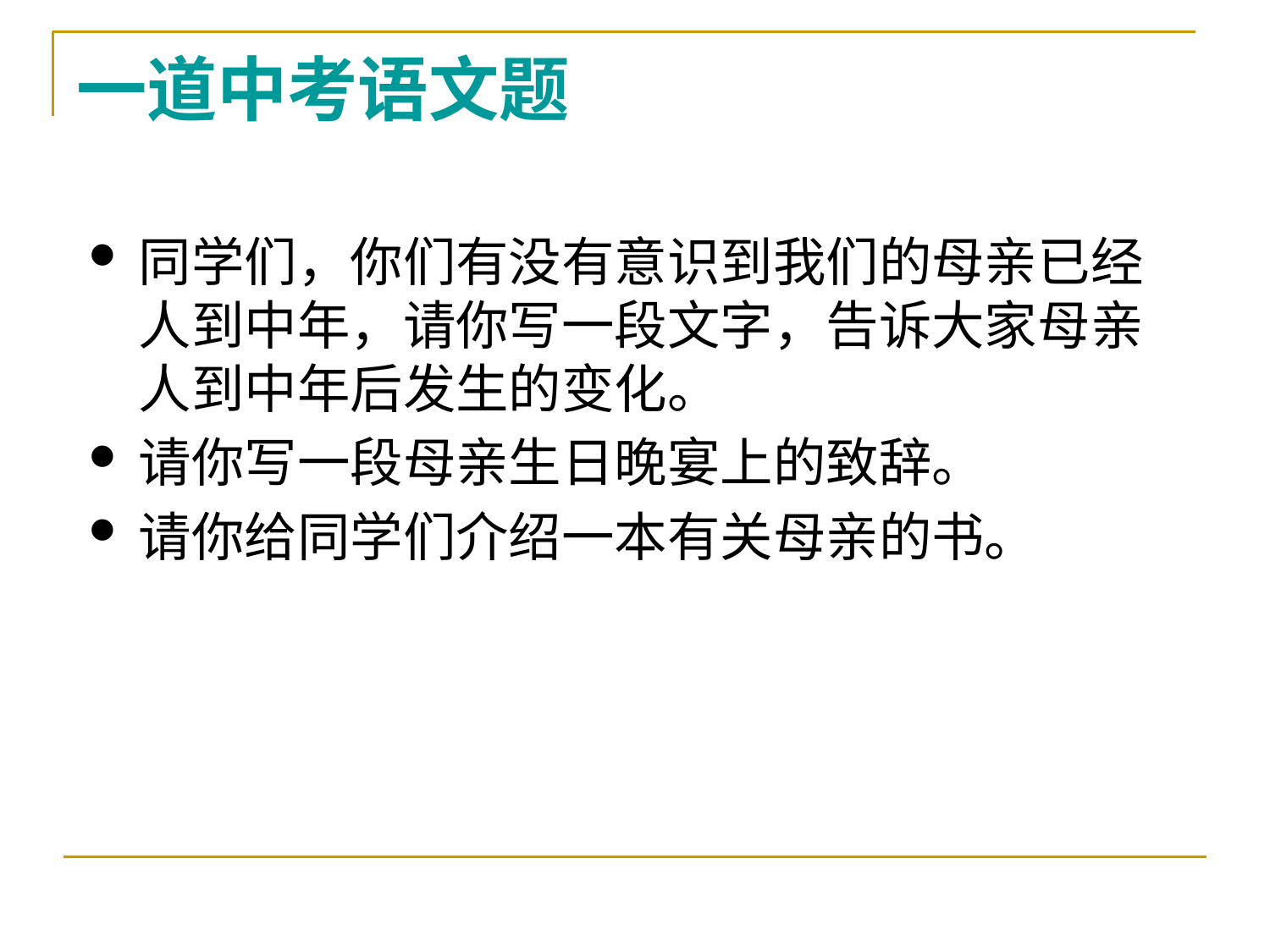

# 一道中考语文题
同学们，你们有没有意识到我们的母亲已经人到中年，请你写一段文字，告诉大家母亲人到中年后发生的变化。
请你写一段母亲生日晚宴上的致辞。
请你给同学们介绍一本有关母亲的书。